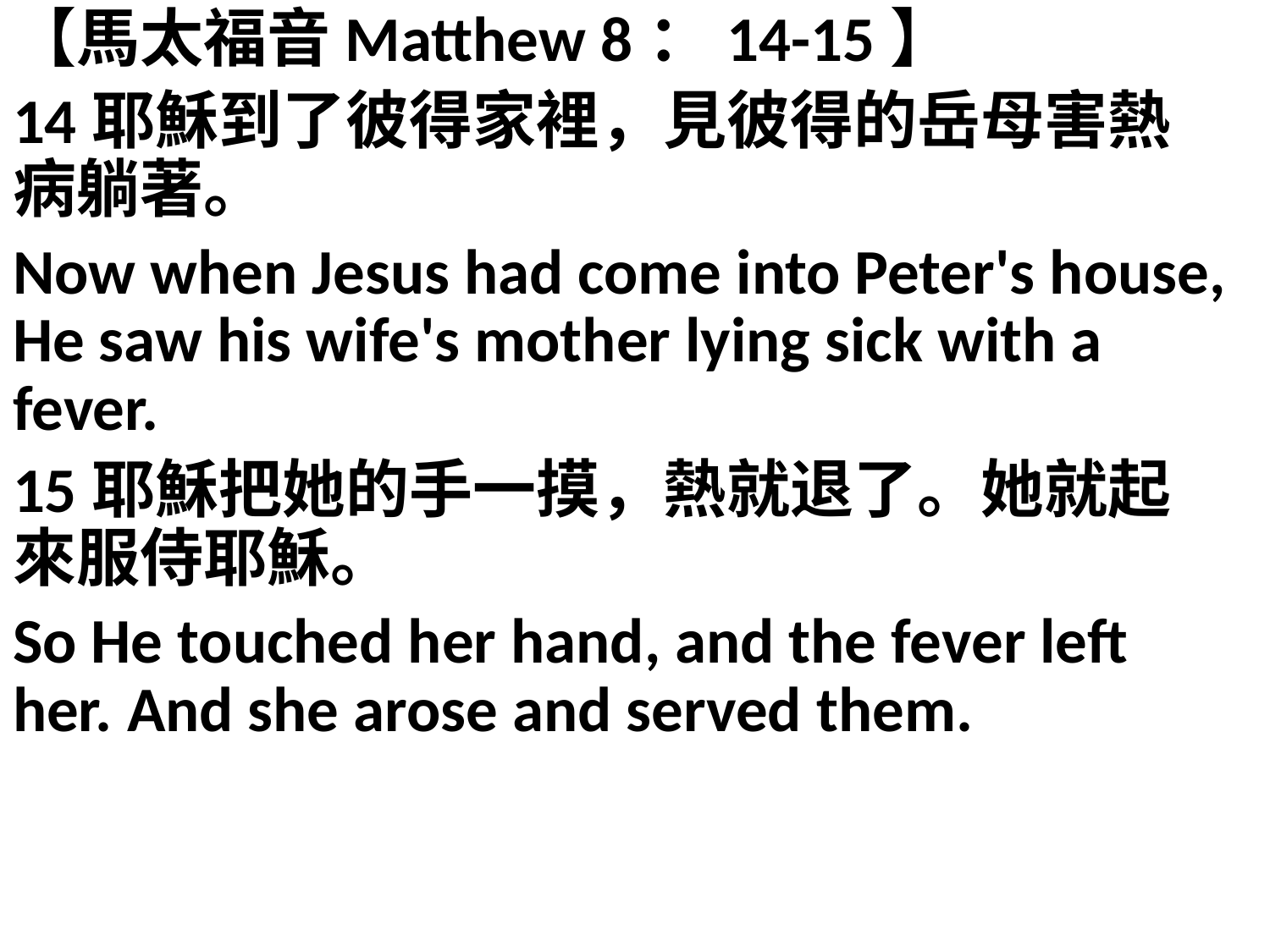

【馬太福音Matthew 8：14-15】
14耶穌到了彼得家裡，見彼得的岳母害熱病躺著。
Now when Jesus had come into Peter's house, He saw his wife's mother lying sick with a fever.
15耶穌把她的手一摸，熱就退了。她就起來服侍耶穌。
So He touched her hand, and the fever left her. And she arose and served them.